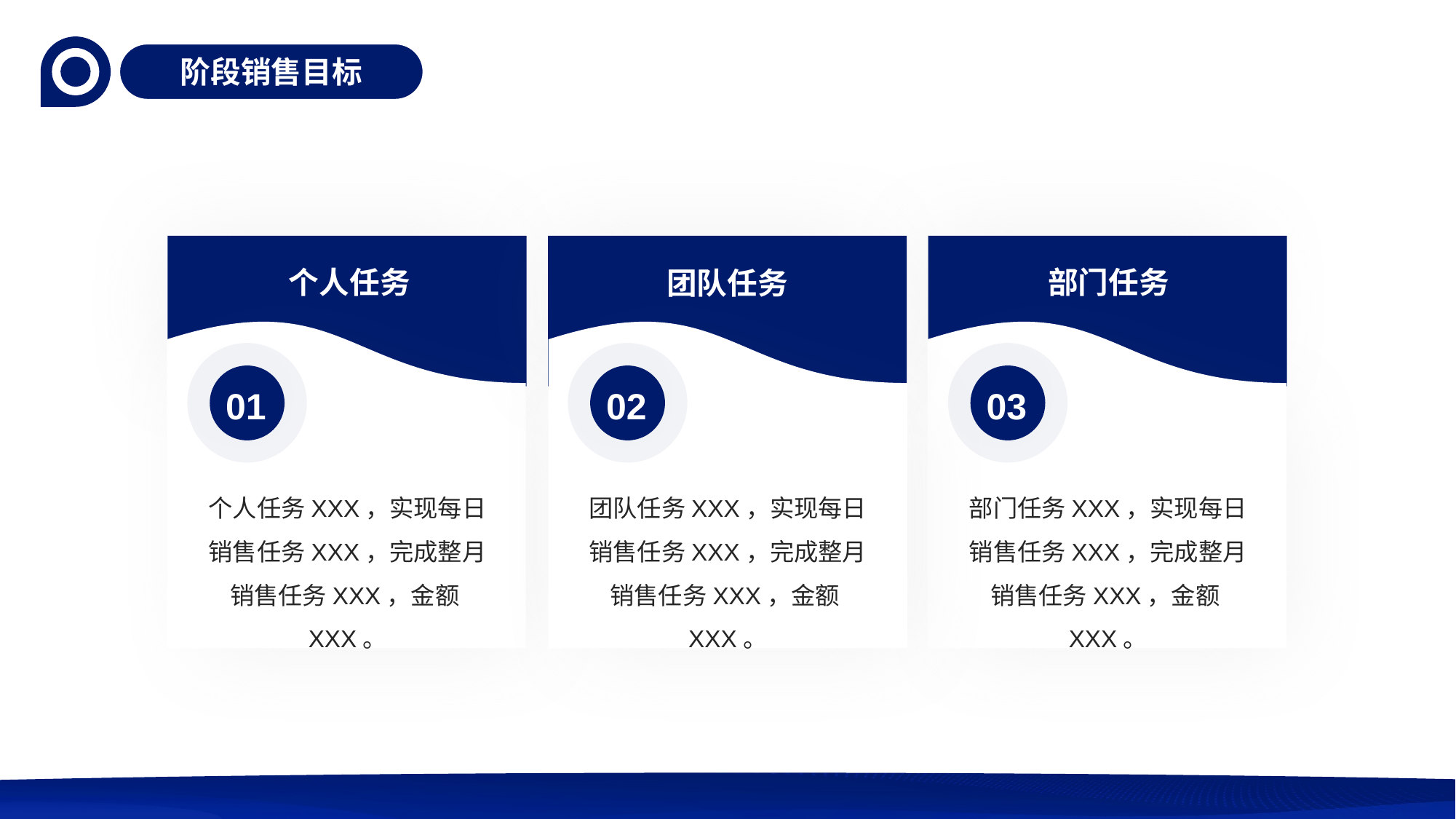

阶段销售目标

个人任务XXX，实现每日销售任务XXX，完成整月销售任务XXX，金额XXX。
个人任务

01

团队任务XXX，实现每日销售任务XXX，完成整月销售任务XXX，金额XXX。
团队任务

02

部门任务XXX，实现每日销售任务XXX，完成整月销售任务XXX，金额XXX。
部门任务

03